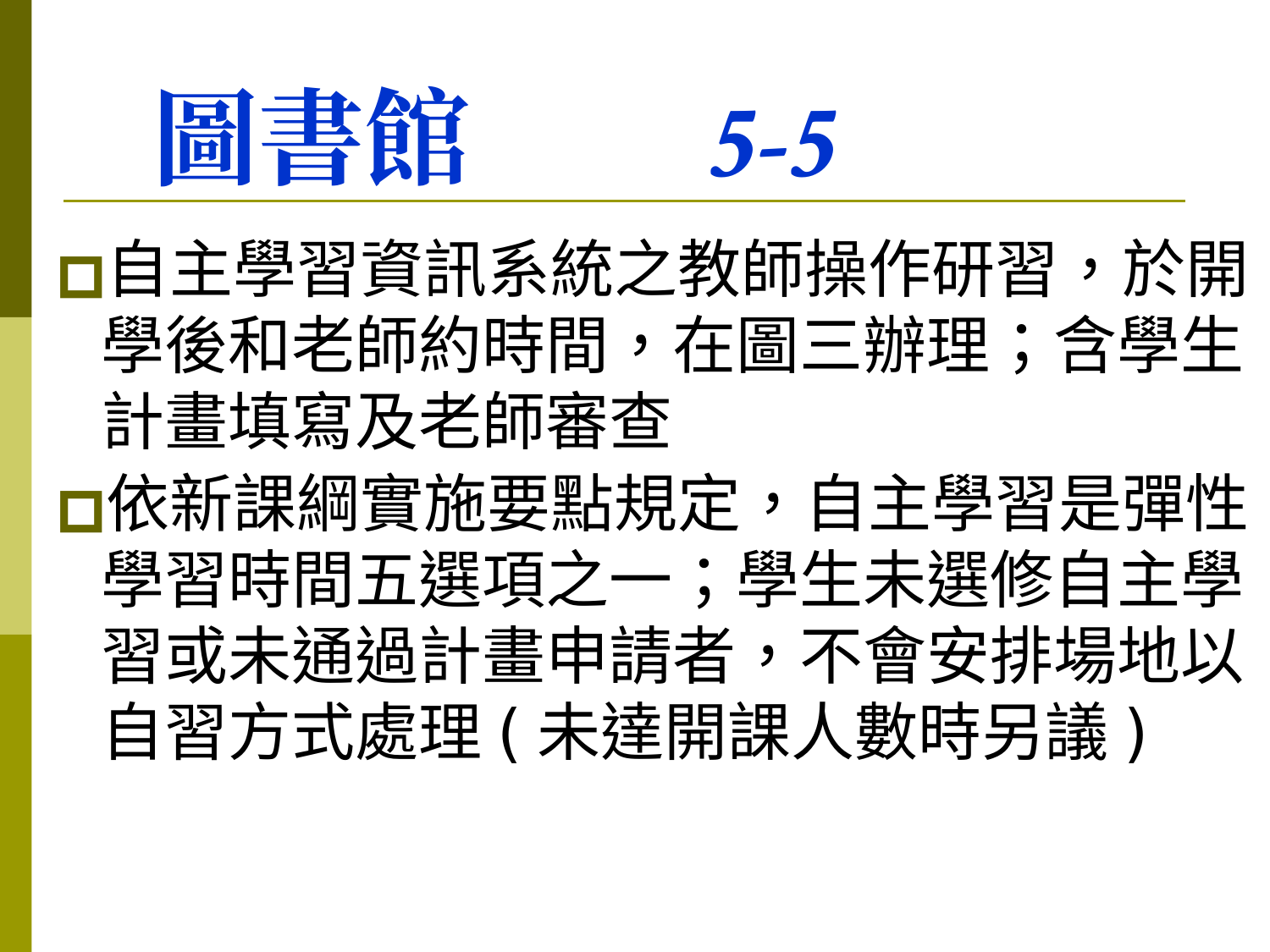

# 圖書館           5-5
自主學習資訊系統之教師操作研習，於開學後和老師約時間，在圖三辦理；含學生計畫填寫及老師審查
依新課綱實施要點規定，自主學習是彈性學習時間五選項之一；學生未選修自主學習或未通過計畫申請者，不會安排場地以自習方式處理(未達開課人數時另議)